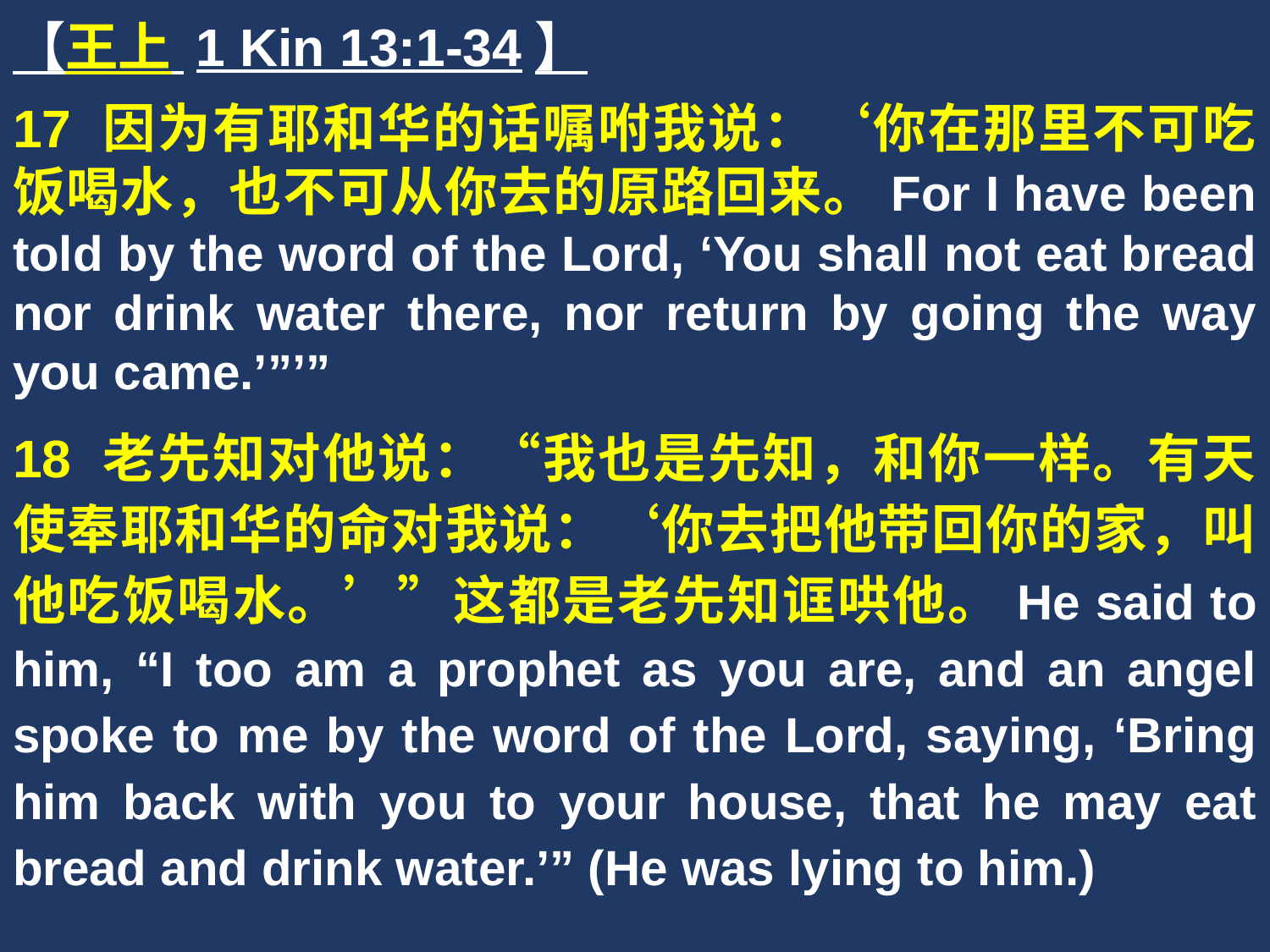

【王上 1 Kin 13:1-34】
17 因为有耶和华的话嘱咐我说：‘你在那里不可吃饭喝水，也不可从你去的原路回来。For I have been told by the word of the Lord, ‘You shall not eat bread nor drink water there, nor return by going the way you came.’”’”
18 老先知对他说：“我也是先知，和你一样。有天使奉耶和华的命对我说：‘你去把他带回你的家，叫他吃饭喝水。’”这都是老先知诓哄他。He said to him, “I too am a prophet as you are, and an angel spoke to me by the word of the Lord, saying, ‘Bring him back with you to your house, that he may eat bread and drink water.’” (He was lying to him.)